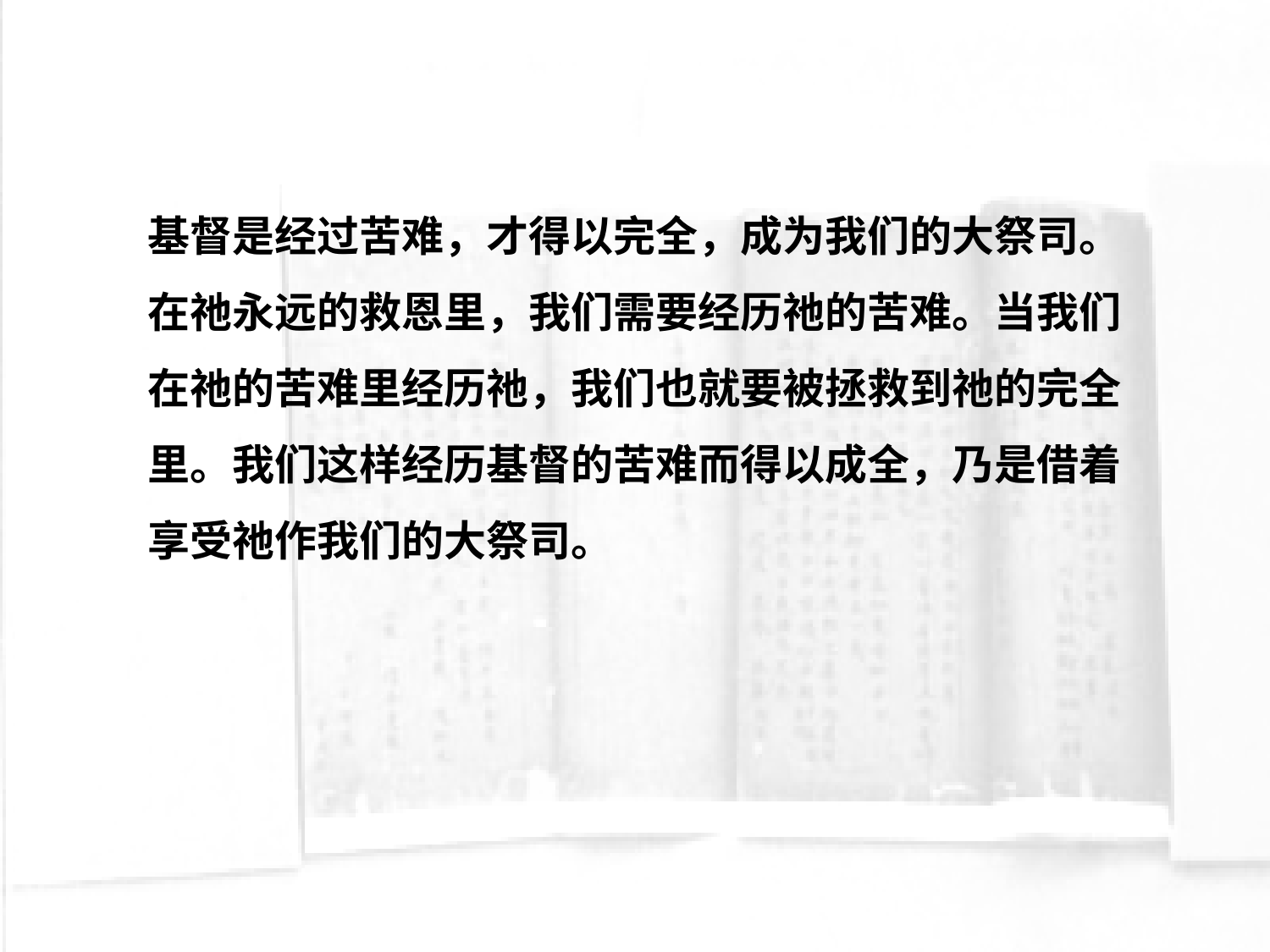

基督是经过苦难，才得以完全，成为我们的大祭司。在祂永远的救恩里，我们需要经历祂的苦难。当我们在祂的苦难里经历祂，我们也就要被拯救到祂的完全里。我们这样经历基督的苦难而得以成全，乃是借着享受祂作我们的大祭司。